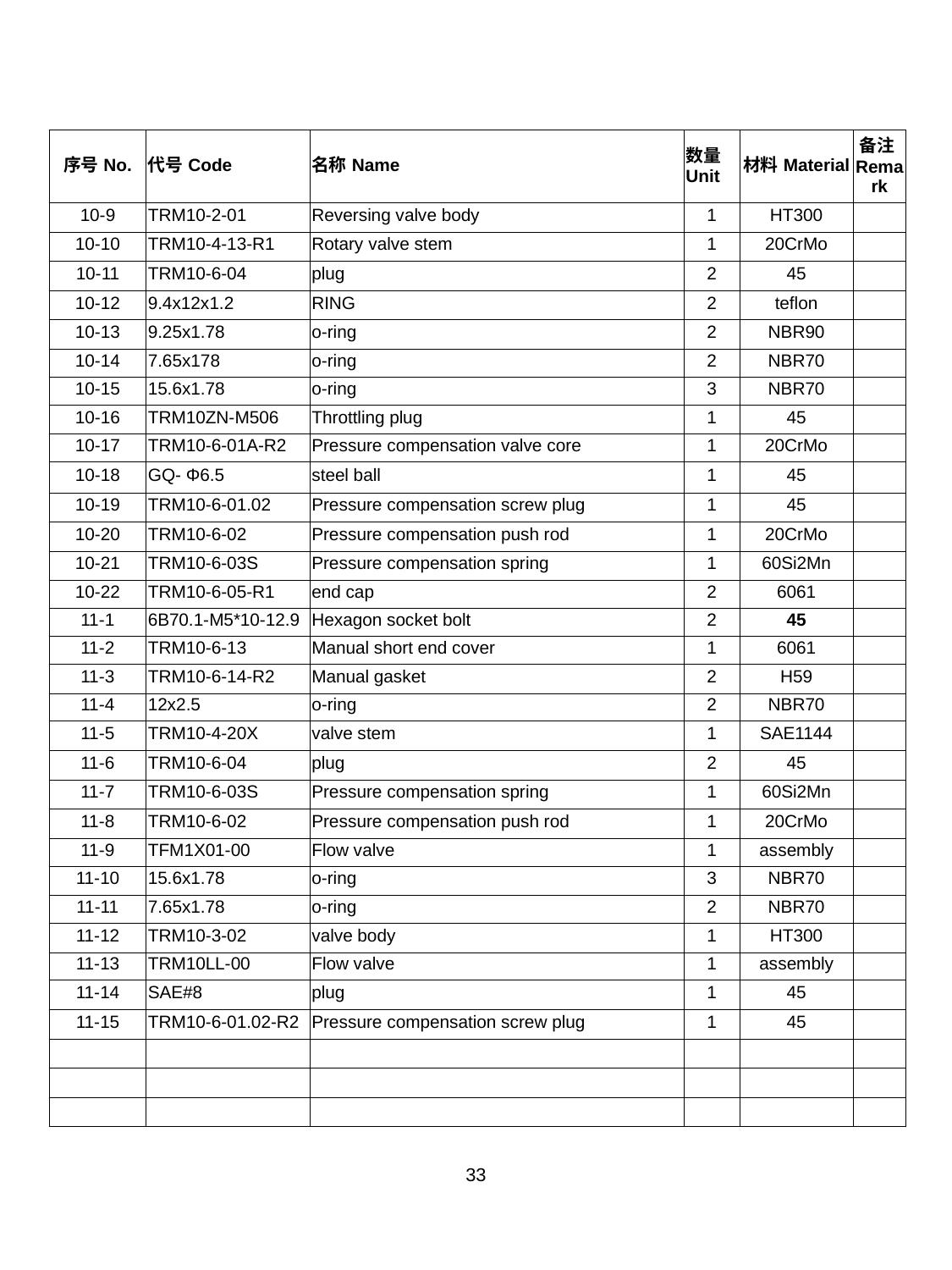

| 序号No. | 代号Code | 名称Name | 数量Unit | 材料Material | 备注Remark |
| --- | --- | --- | --- | --- | --- |
| 10-9 | TRM10-2-01 | Reversing valve body | 1 | HT300 |  |
| 10-10 | TRM10-4-13-R1 | Rotary valve stem | 1 | 20CrMo |  |
| 10-11 | TRM10-6-04 | plug | 2 | 45 |  |
| 10-12 | 9.4x12x1.2 | RING | 2 | teflon |  |
| 10-13 | 9.25x1.78 | o-ring | 2 | NBR90 |  |
| 10-14 | 7.65x178 | o-ring | 2 | NBR70 |  |
| 10-15 | 15.6x1.78 | o-ring | 3 | NBR70 |  |
| 10-16 | TRM10ZN-M506 | Throttling plug | 1 | 45 |  |
| 10-17 | TRM10-6-01A-R2 | Pressure compensation valve core | 1 | 20CrMo |  |
| 10-18 | GQ- Φ6.5 | steel ball | 1 | 45 |  |
| 10-19 | TRM10-6-01.02 | Pressure compensation screw plug | 1 | 45 |  |
| 10-20 | TRM10-6-02 | Pressure compensation push rod | 1 | 20CrMo |  |
| 10-21 | TRM10-6-03S | Pressure compensation spring | 1 | 60Si2Mn |  |
| 10-22 | TRM10-6-05-R1 | end cap | 2 | 6061 |  |
| 11-1 | 6B70.1-M5\*10-12.9 | Hexagon socket bolt | 2 | 45 |  |
| 11-2 | TRM10-6-13 | Manual short end cover | 1 | 6061 |  |
| 11-3 | TRM10-6-14-R2 | Manual gasket | 2 | H59 |  |
| 11-4 | 12x2.5 | o-ring | 2 | NBR70 |  |
| 11-5 | TRM10-4-20X | valve stem | 1 | SAE1144 |  |
| 11-6 | TRM10-6-04 | plug | 2 | 45 |  |
| 11-7 | TRM10-6-03S | Pressure compensation spring | 1 | 60Si2Mn |  |
| 11-8 | TRM10-6-02 | Pressure compensation push rod | 1 | 20CrMo |  |
| 11-9 | TFM1X01-00 | Flow valve | 1 | assembly |  |
| 11-10 | 15.6x1.78 | o-ring | 3 | NBR70 |  |
| 11-11 | 7.65x1.78 | o-ring | 2 | NBR70 |  |
| 11-12 | TRM10-3-02 | valve body | 1 | HT300 |  |
| 11-13 | TRM10LL-00 | Flow valve | 1 | assembly |  |
| 11-14 | SAE#8 | plug | 1 | 45 |  |
| 11-15 | TRM10-6-01.02-R2 | Pressure compensation screw plug | 1 | 45 |  |
|  |  |  |  |  |  |
|  |  |  |  |  |  |
|  |  |  |  |  |  |
33